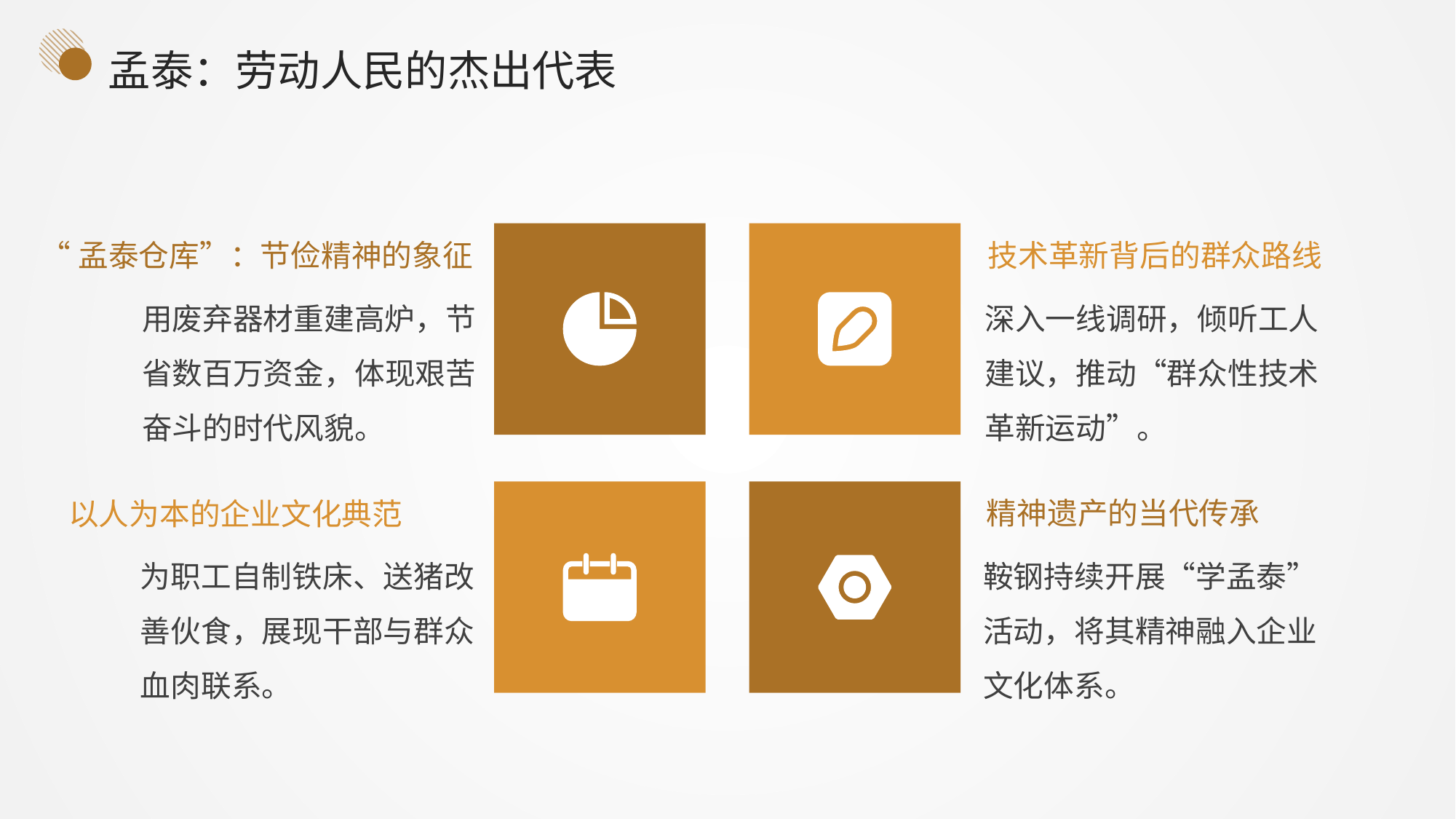

孟泰：劳动人民的杰出代表

“孟泰仓库”：节俭精神的象征
技术革新背后的群众路线
用废弃器材重建高炉，节省数百万资金，体现艰苦奋斗的时代风貌。
深入一线调研，倾听工人建议，推动“群众性技术革新运动”。

精神遗产的当代传承
以人为本的企业文化典范
为职工自制铁床、送猪改善伙食，展现干部与群众血肉联系。
鞍钢持续开展“学孟泰”活动，将其精神融入企业文化体系。